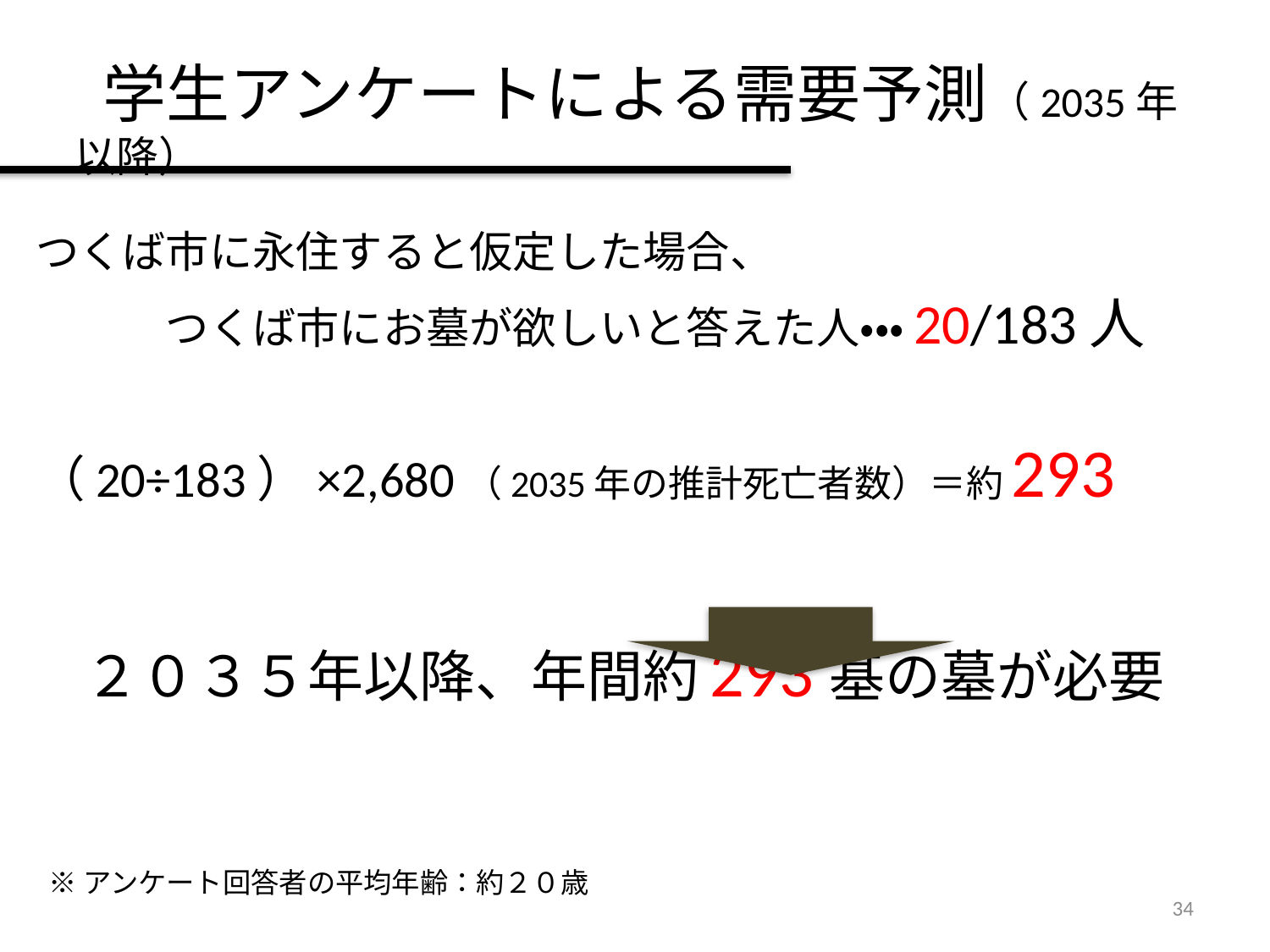

# 学生アンケートによる需要予測（2035年以降）
つくば市に永住すると仮定した場合、
　　　つくば市にお墓が欲しいと答えた人・・・20/183人

（20÷183）×2,680（2035年の推計死亡者数）＝約293

２０３５年以降、年間約293基の墓が必要

仮説
※アンケート回答者の平均年齢：約２０歳
34